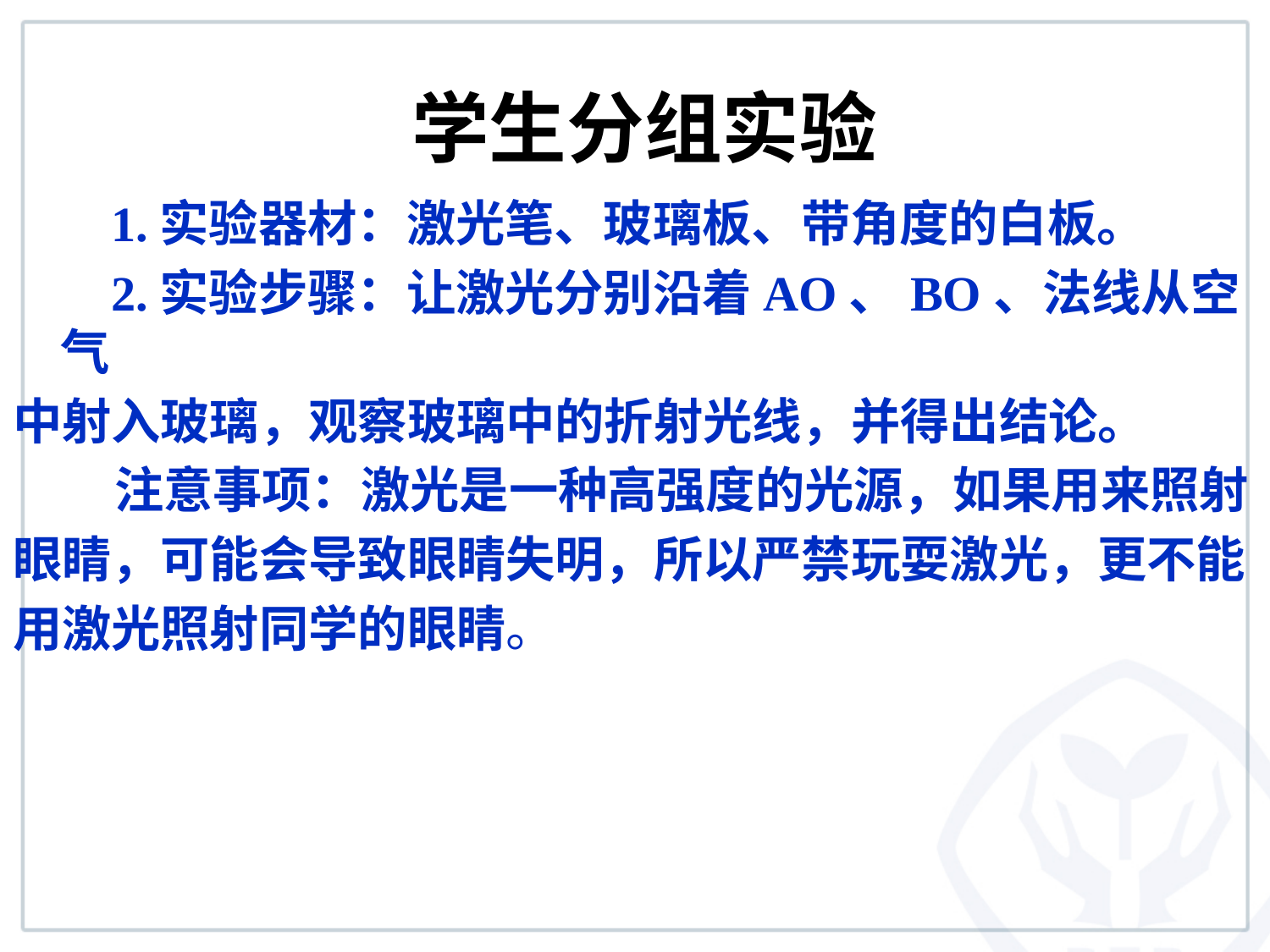

# 学生分组实验
        1.实验器材：激光笔、玻璃板、带角度的白板。
        2.实验步骤：让激光分别沿着AO、BO、法线从空气
中射入玻璃，观察玻璃中的折射光线，并得出结论。
        注意事项：激光是一种高强度的光源，如果用来照射
眼睛，可能会导致眼睛失明，所以严禁玩耍激光，更不能
用激光照射同学的眼睛。